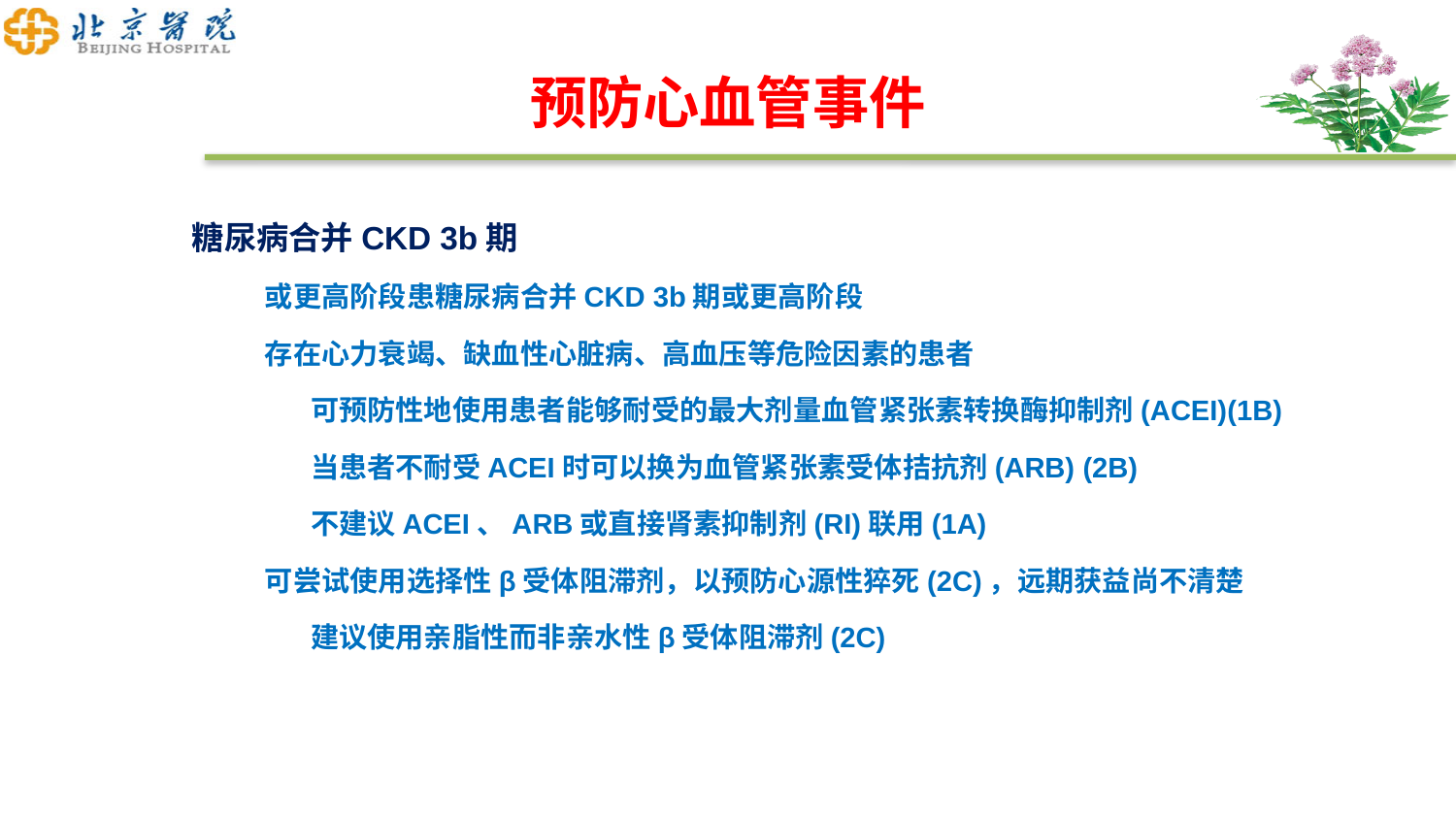

# 预防心血管事件
糖尿病合并CKD 3b期
或更高阶段患糖尿病合并CKD 3b期或更高阶段
存在心力衰竭、缺血性心脏病、高血压等危险因素的患者
	可预防性地使用患者能够耐受的最大剂量血管紧张素转换酶抑制剂(ACEI)(1B)
	当患者不耐受ACEI时可以换为血管紧张素受体拮抗剂(ARB) (2B)
	不建议ACEI、ARB或直接肾素抑制剂(RI)联用(1A)
可尝试使用选择性β受体阻滞剂，以预防心源性猝死(2C)，远期获益尚不清楚
	建议使用亲脂性而非亲水性β受体阻滞剂(2C)